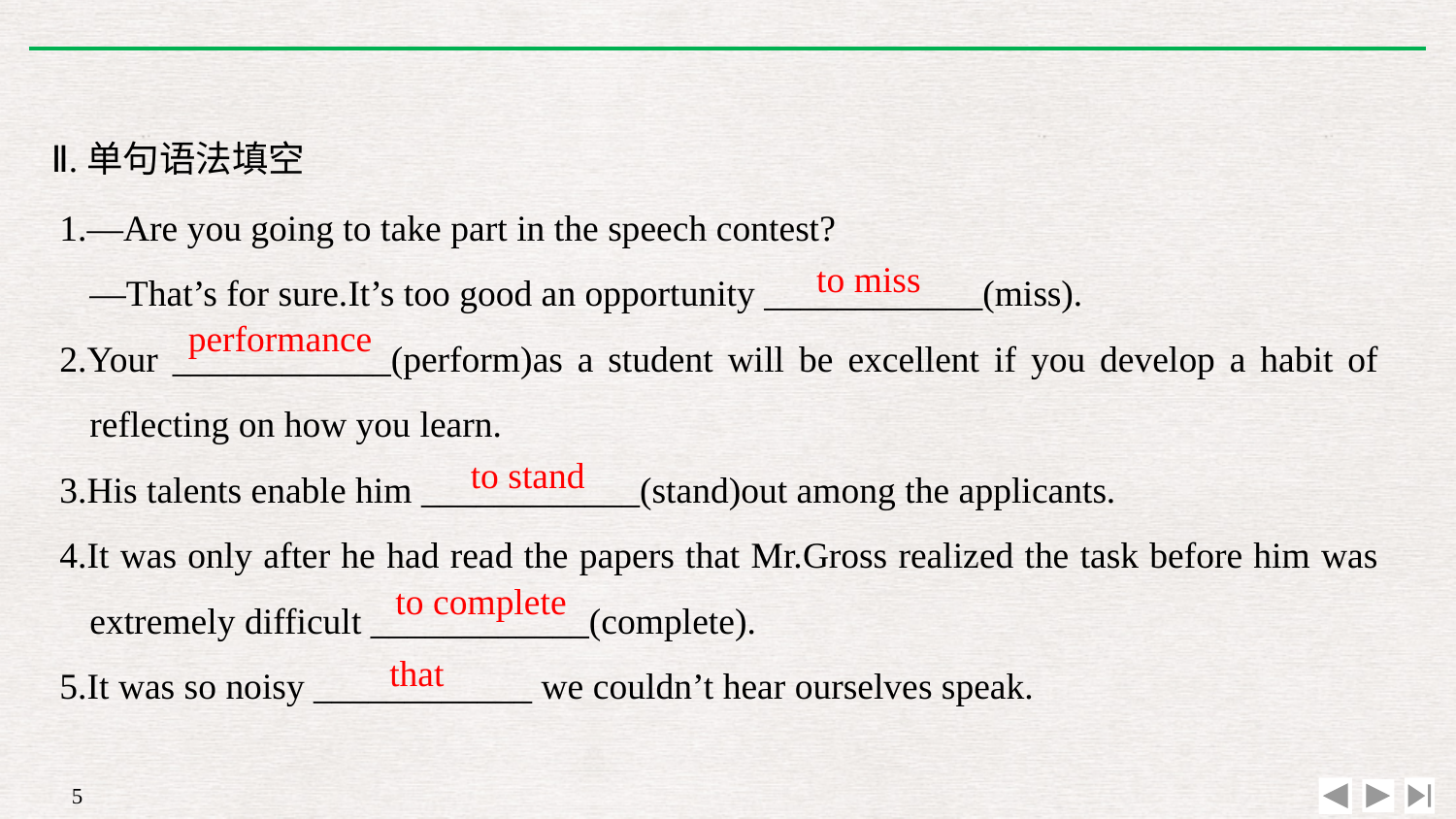

Ⅱ.单句语法填空
1.—Are you going to take part in the speech contest?
	—That’s for sure.It’s too good an opportunity ____________(miss).
2.Your ____________(perform)as a student will be excellent if you develop a habit of reflecting on how you learn.
3.His talents enable him ____________(stand)out among the applicants.
4.It was only after he had read the papers that Mr.Gross realized the task before him was extremely difficult ____________(complete).
5.It was so noisy ____________ we couldn’t hear ourselves speak.
to miss
performance
to stand
to complete
that